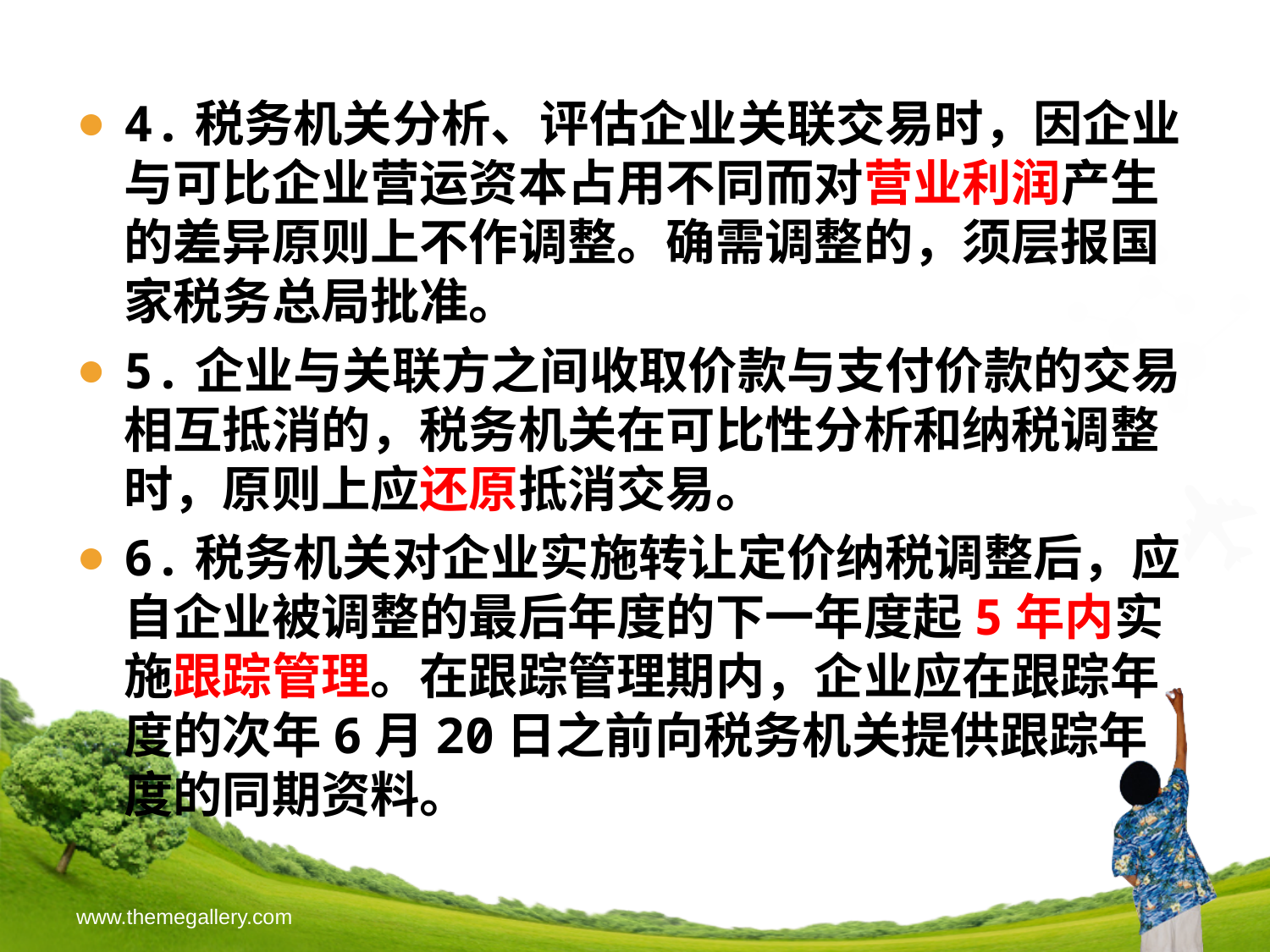

4.税务机关分析、评估企业关联交易时，因企业与可比企业营运资本占用不同而对营业利润产生的差异原则上不作调整。确需调整的，须层报国家税务总局批准。
5.企业与关联方之间收取价款与支付价款的交易相互抵消的，税务机关在可比性分析和纳税调整时，原则上应还原抵消交易。
6.税务机关对企业实施转让定价纳税调整后，应自企业被调整的最后年度的下一年度起5年内实施跟踪管理。在跟踪管理期内，企业应在跟踪年度的次年6月20日之前向税务机关提供跟踪年度的同期资料。

www.themegallery.com